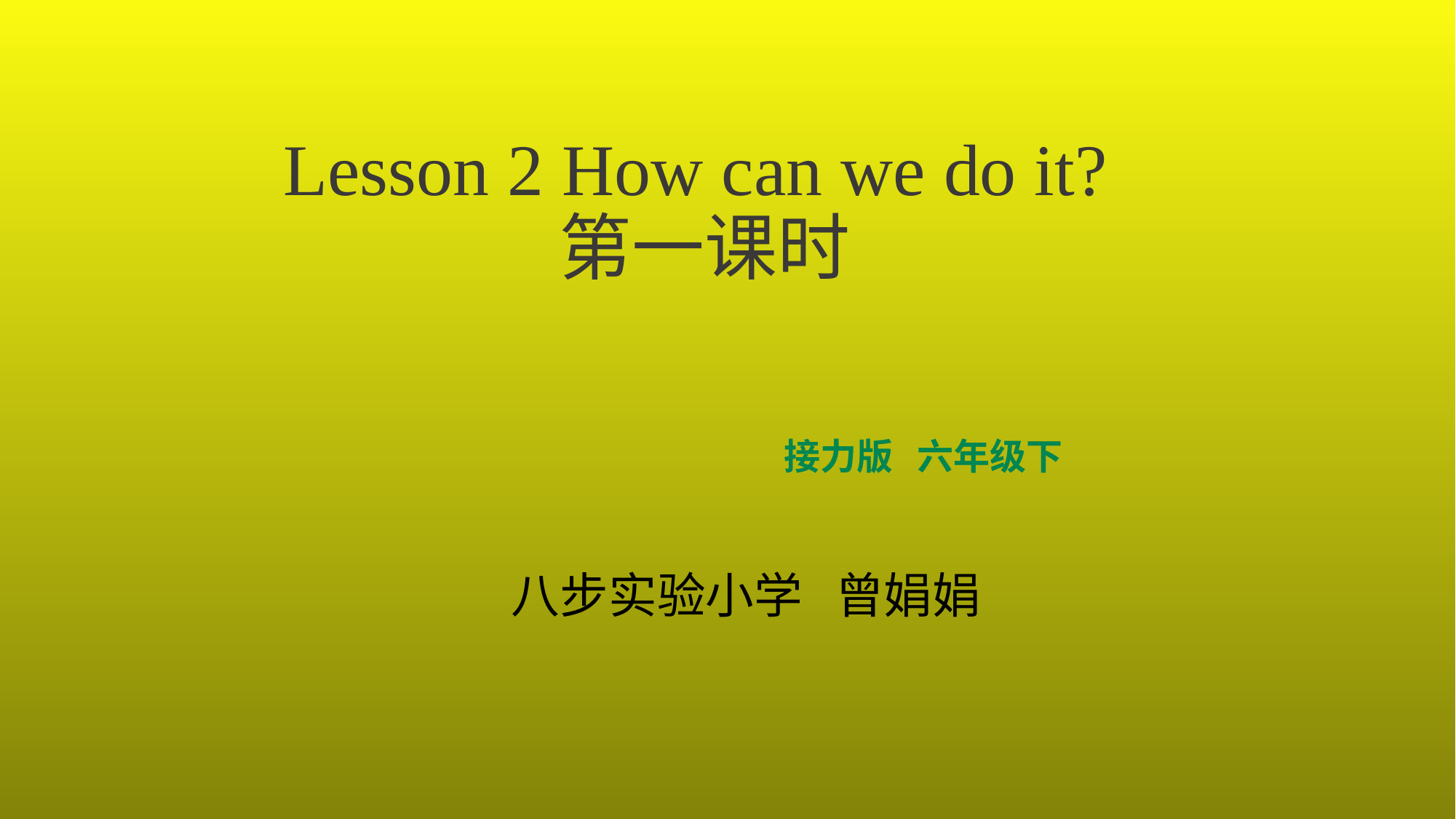

Lesson 2 How can we do it?
第一课时
接力版   六年级下
八步实验小学   曾娟娟